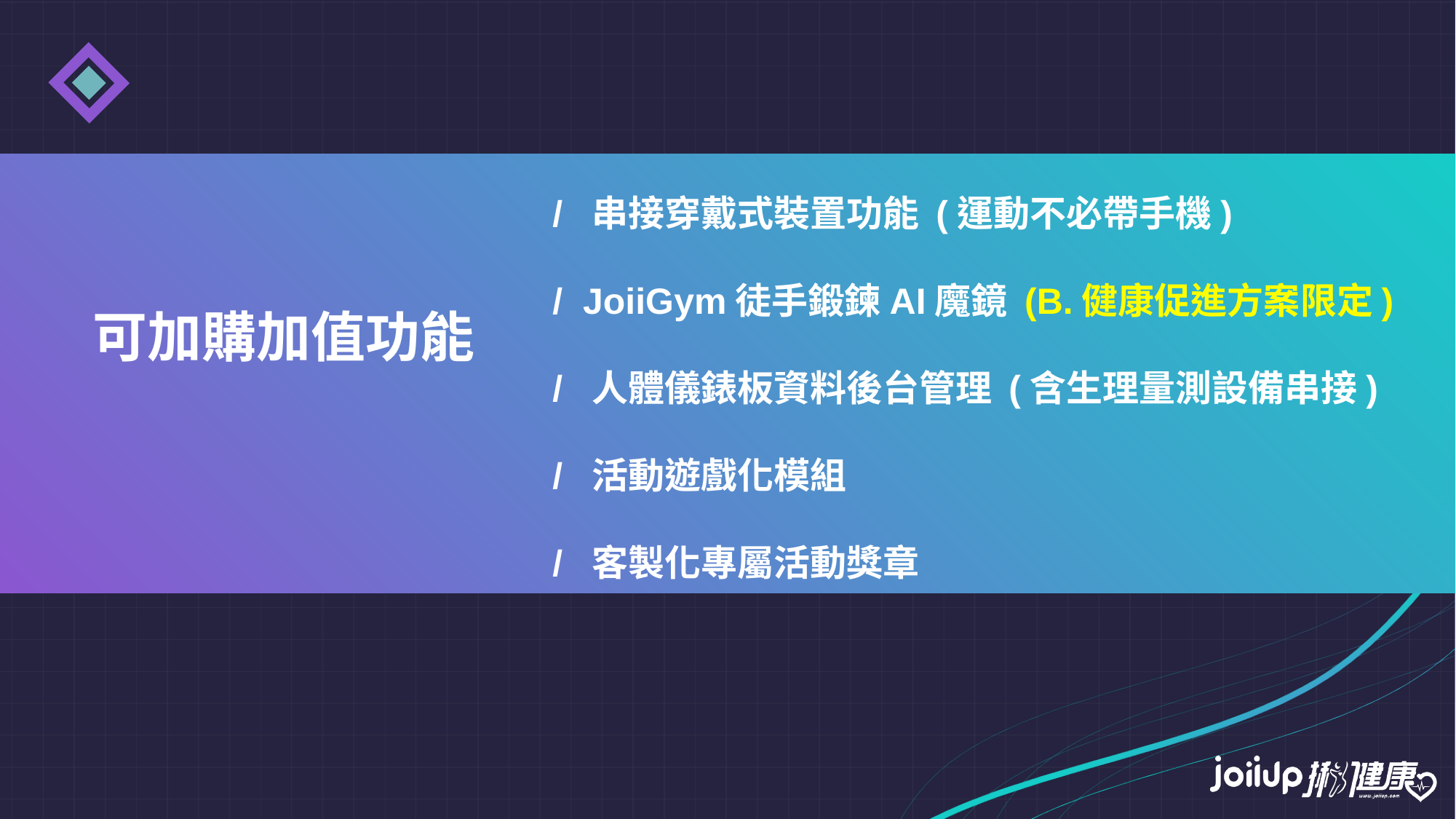

/  串接穿戴式裝置功能 (運動不必帶手機)
/  JoiiGym徒手鍛鍊AI魔鏡 (B.健康促進方案限定)
/  人體儀錶板資料後台管理 (含生理量測設備串接)
/  活動遊戲化模組
/  客製化專屬活動獎章
可加購加值功能